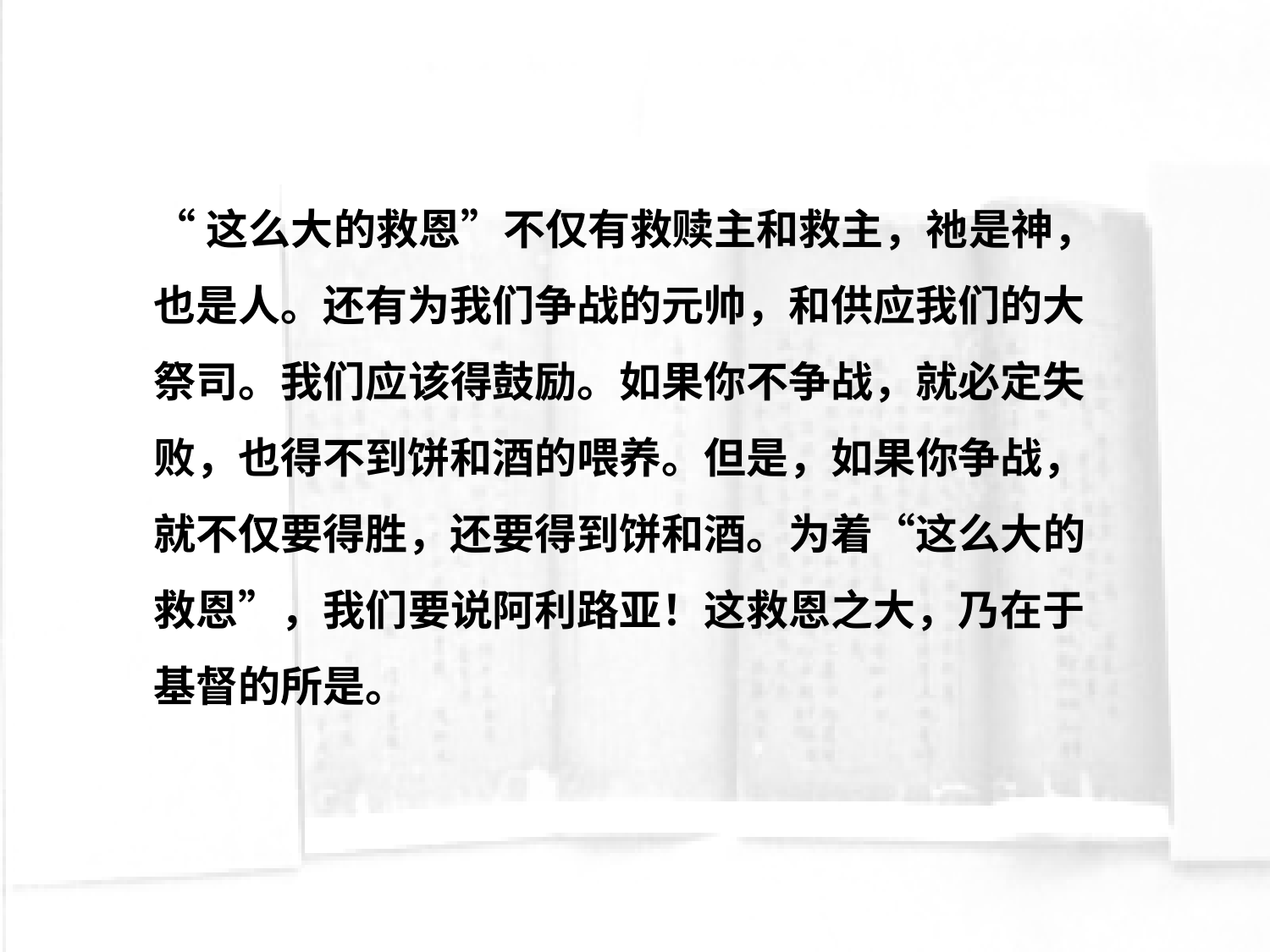

“这么大的救恩”不仅有救赎主和救主，祂是神，也是人。还有为我们争战的元帅，和供应我们的大祭司。我们应该得鼓励。如果你不争战，就必定失败，也得不到饼和酒的喂养。但是，如果你争战，就不仅要得胜，还要得到饼和酒。为着“这么大的救恩”，我们要说阿利路亚！这救恩之大，乃在于基督的所是。